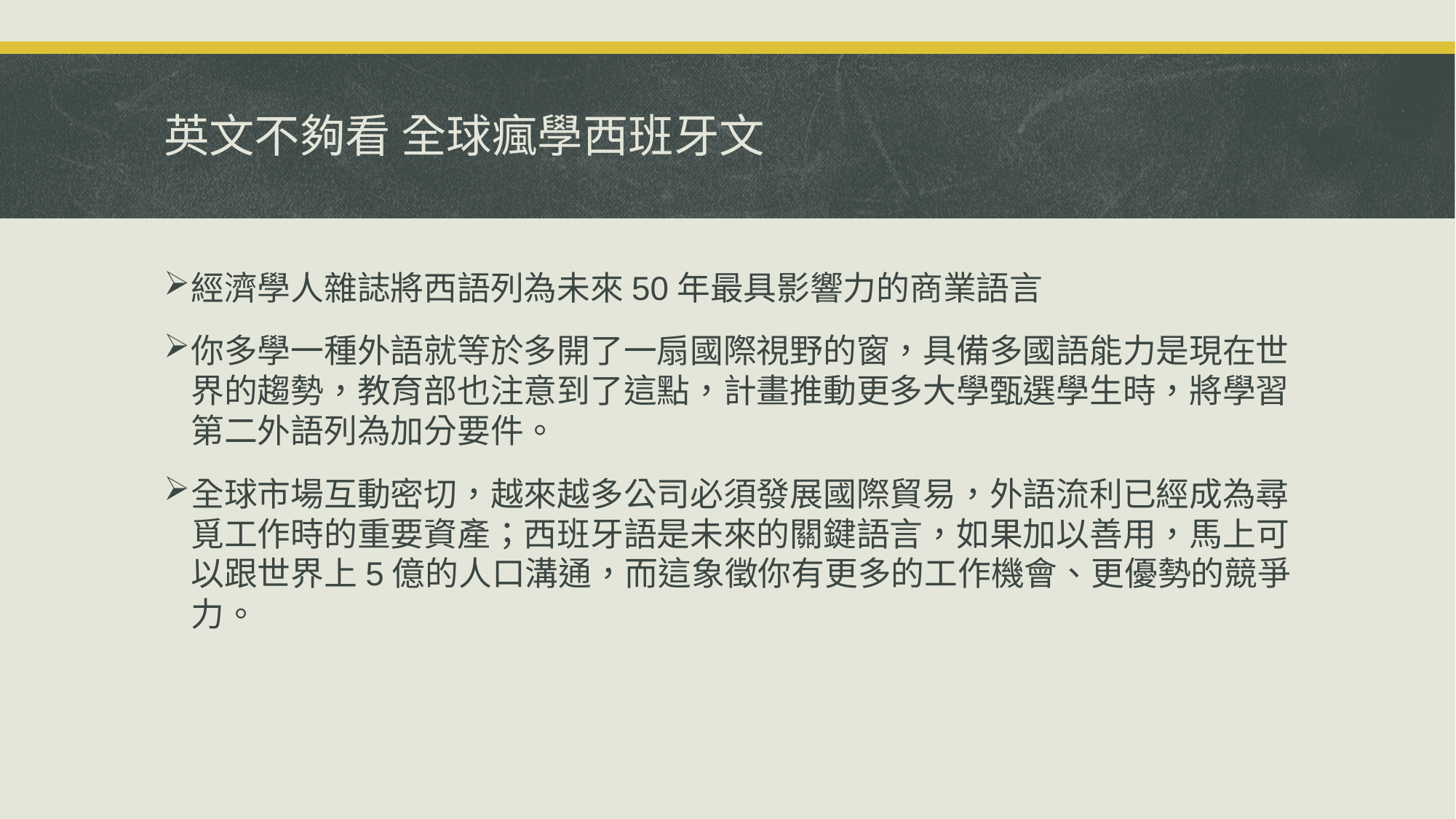

# 英文不夠看 全球瘋學西班牙文
經濟學人雜誌將西語列為未來50年最具影響力的商業語言
你多學一種外語就等於多開了一扇國際視野的窗，具備多國語能力是現在世界的趨勢，教育部也注意到了這點，計畫推動更多大學甄選學生時，將學習第二外語列為加分要件。
全球市場互動密切，越來越多公司必須發展國際貿易，外語流利已經成為尋覓工作時的重要資產；西班牙語是未來的關鍵語言，如果加以善用，馬上可以跟世界上5億的人口溝通，而這象徵你有更多的工作機會、更優勢的競爭力。